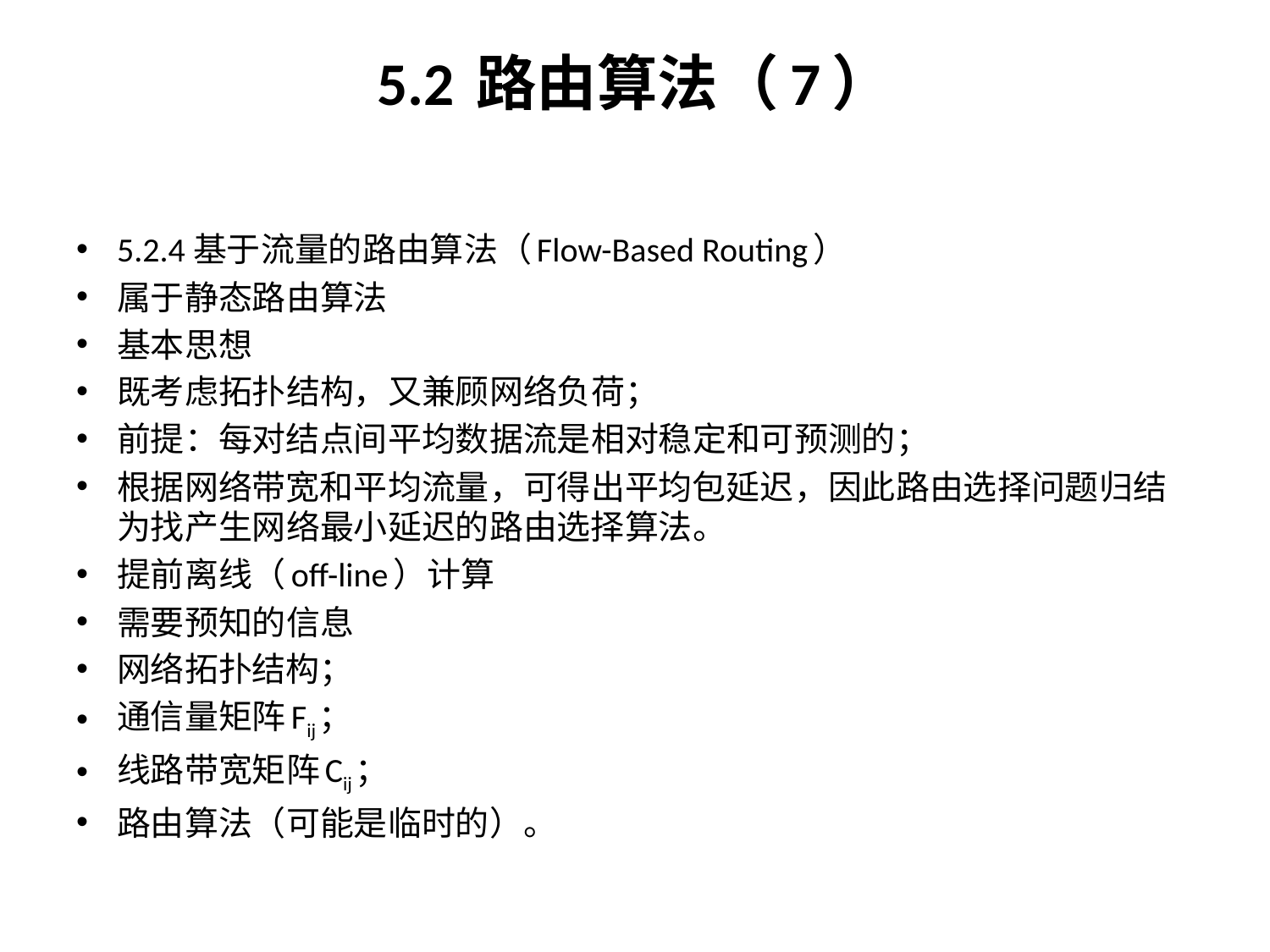

# 5.2	路由算法（7）
5.2.4	基于流量的路由算法（Flow-Based Routing）
属于静态路由算法
基本思想
既考虑拓扑结构，又兼顾网络负荷；
前提：每对结点间平均数据流是相对稳定和可预测的；
根据网络带宽和平均流量，可得出平均包延迟，因此路由选择问题归结为找产生网络最小延迟的路由选择算法。
提前离线（off-line）计算
需要预知的信息
网络拓扑结构；
通信量矩阵Fij；
线路带宽矩阵Cij；
路由算法（可能是临时的）。